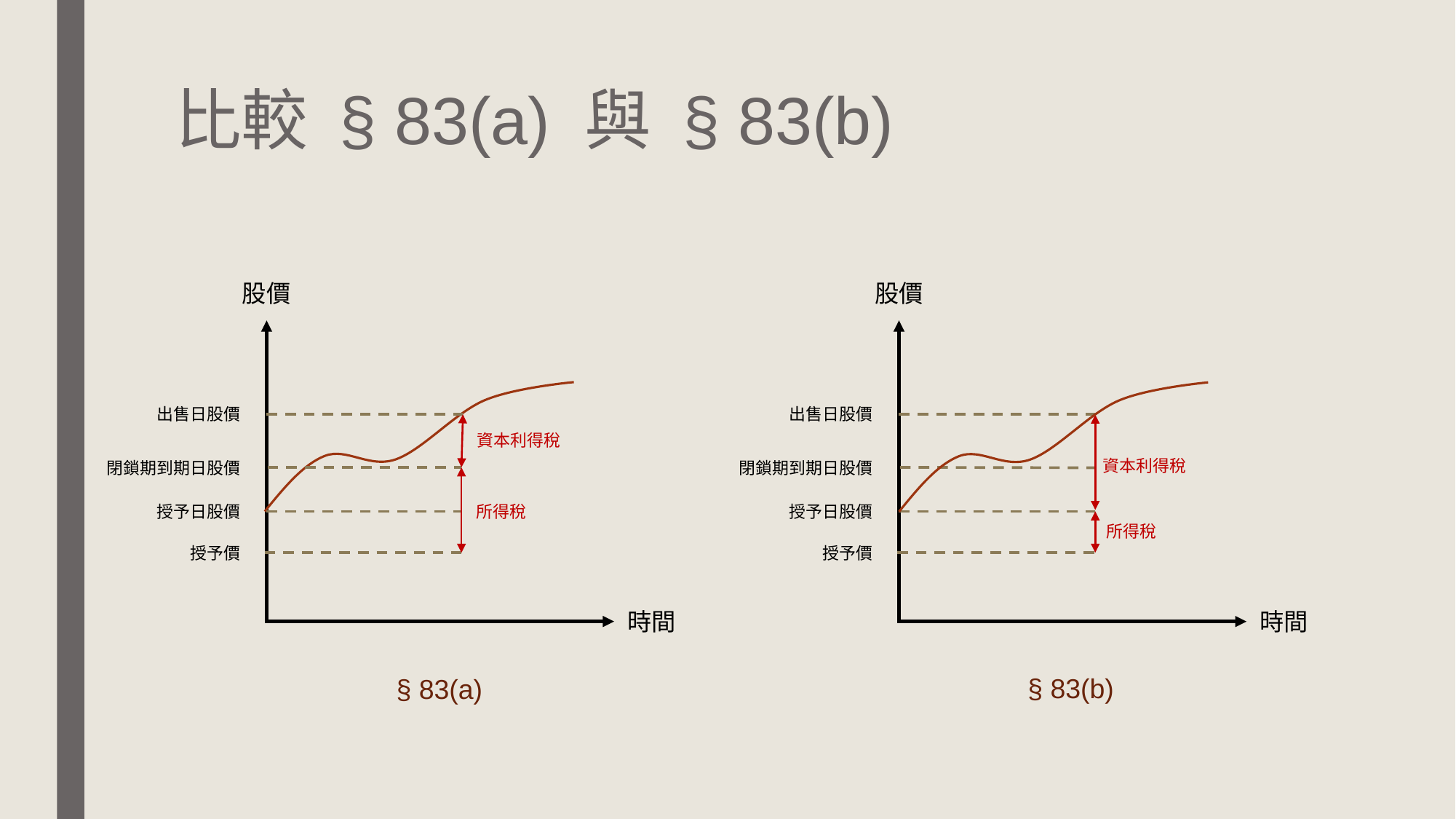

# 比較 § 83(a) 與 § 83(b)
股價
股價

出售日股價
資本利得稅
閉鎖期到期日股價
授予日股價
所得稅
授予價
時間
§ 83(b)

出售日股價
資本利得稅
閉鎖期到期日股價
授予日股價
所得稅
授予價
時間
§ 83(a)